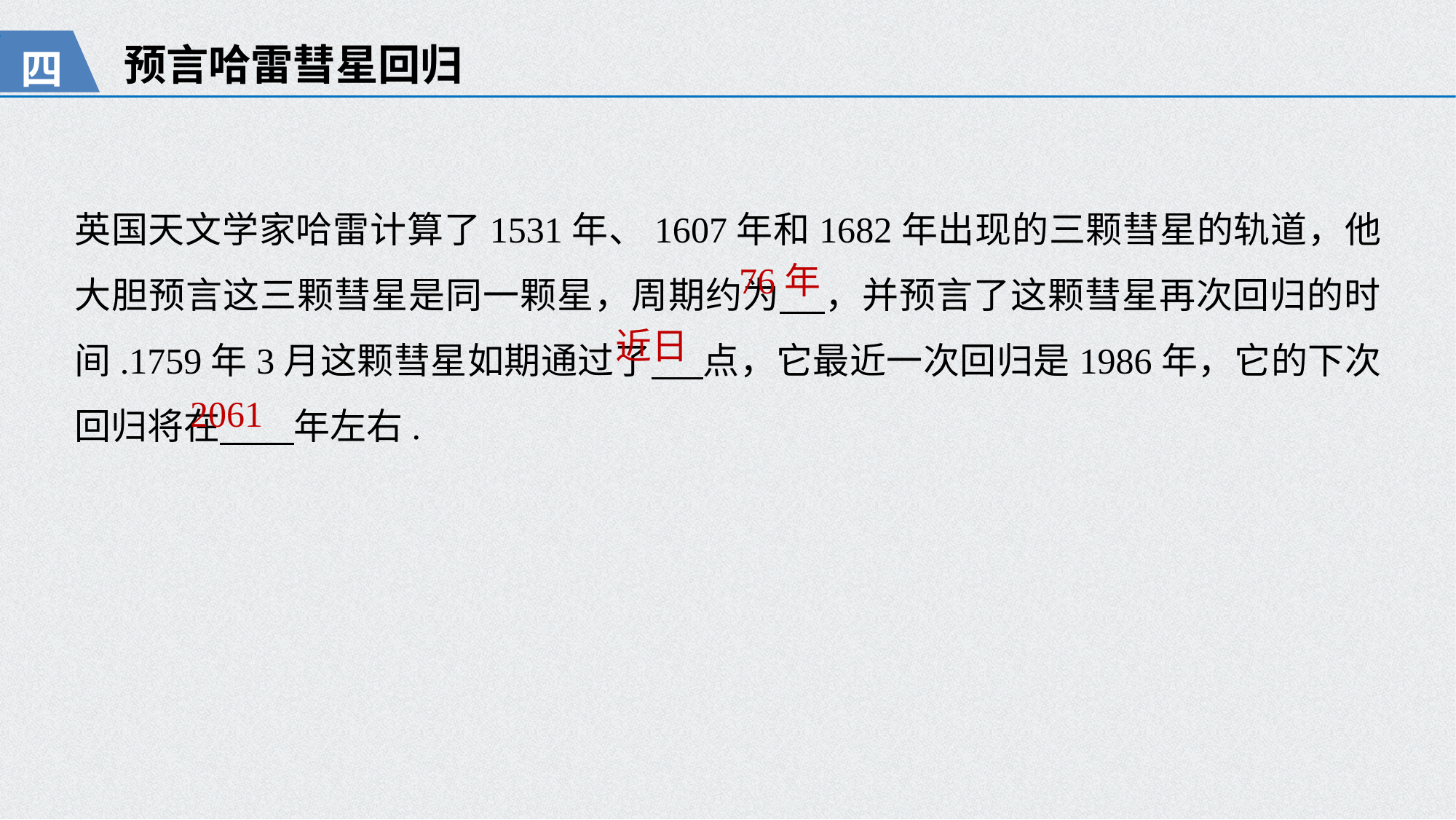

预言哈雷彗星回归

四
英国天文学家哈雷计算了1531年、1607年和1682年出现的三颗彗星的轨道，他大胆预言这三颗彗星是同一颗星，周期约为     ，并预言了这颗彗星再次回归的时间.1759年3月这颗彗星如期通过了      点，它最近一次回归是1986年，它的下次回归将在         年左右.
76年
近日
2061